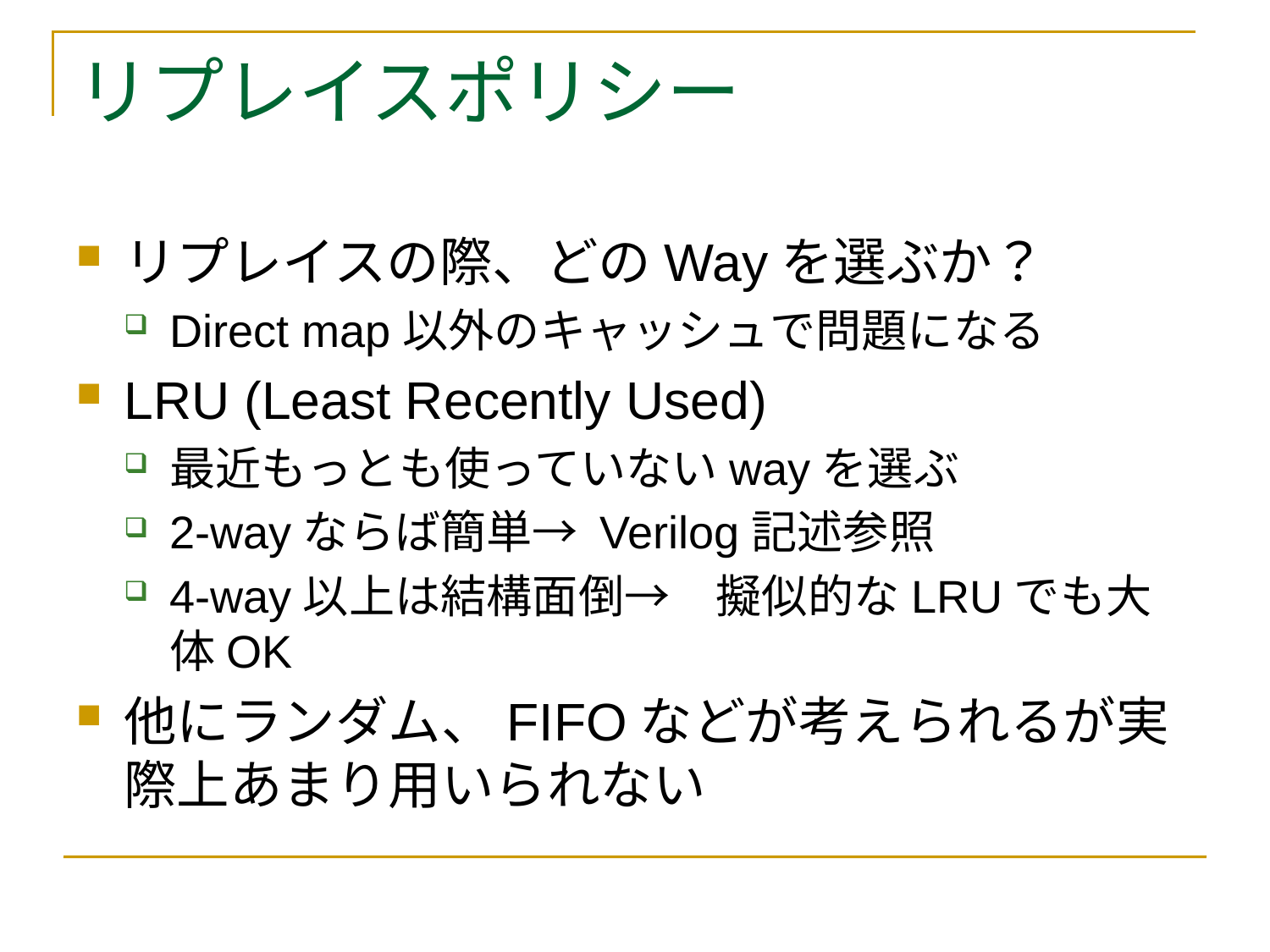

# リプレイスポリシー
リプレイスの際、どのWayを選ぶか？
Direct map以外のキャッシュで問題になる
LRU (Least Recently Used)
最近もっとも使っていないwayを選ぶ
2-wayならば簡単→ Verilog記述参照
4-way以上は結構面倒→　擬似的なLRUでも大体OK
他にランダム、FIFOなどが考えられるが実際上あまり用いられない